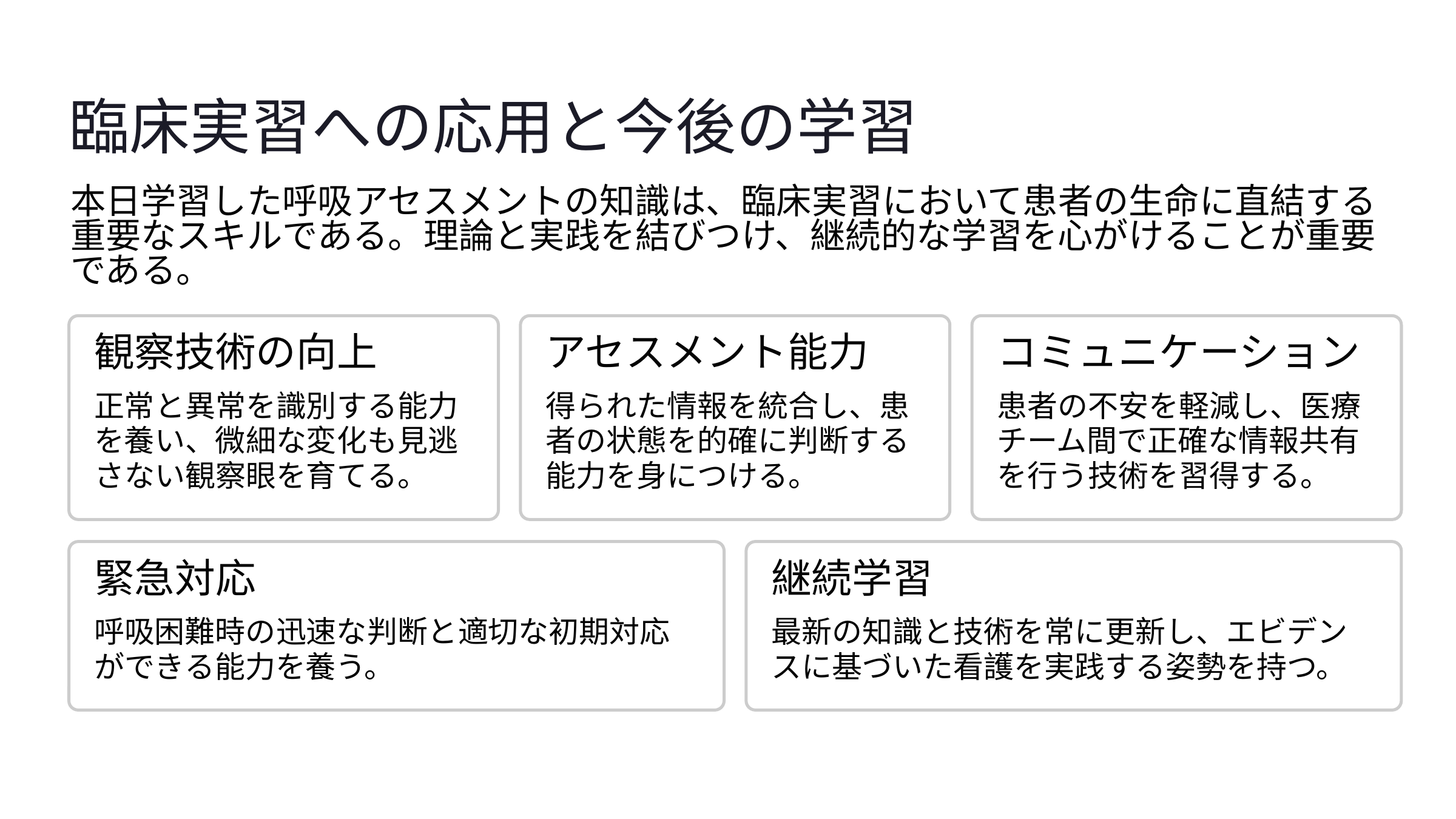

臨床実習への応用と今後の学習
本日学習した呼吸アセスメントの知識は、臨床実習において患者の生命に直結する重要なスキルである。理論と実践を結びつけ、継続的な学習を心がけることが重要である。

観察技術の向上
アセスメント能力
コミュニケーション
正常と異常を識別する能力を養い、微細な変化も見逃さない観察眼を育てる。
得られた情報を統合し、患者の状態を的確に判断する能力を身につける。
患者の不安を軽減し、医療チーム間で正確な情報共有を行う技術を習得する。

緊急対応
継続学習
呼吸困難時の迅速な判断と適切な初期対応ができる能力を養う。
最新の知識と技術を常に更新し、エビデンスに基づいた看護を実践する姿勢を持つ。